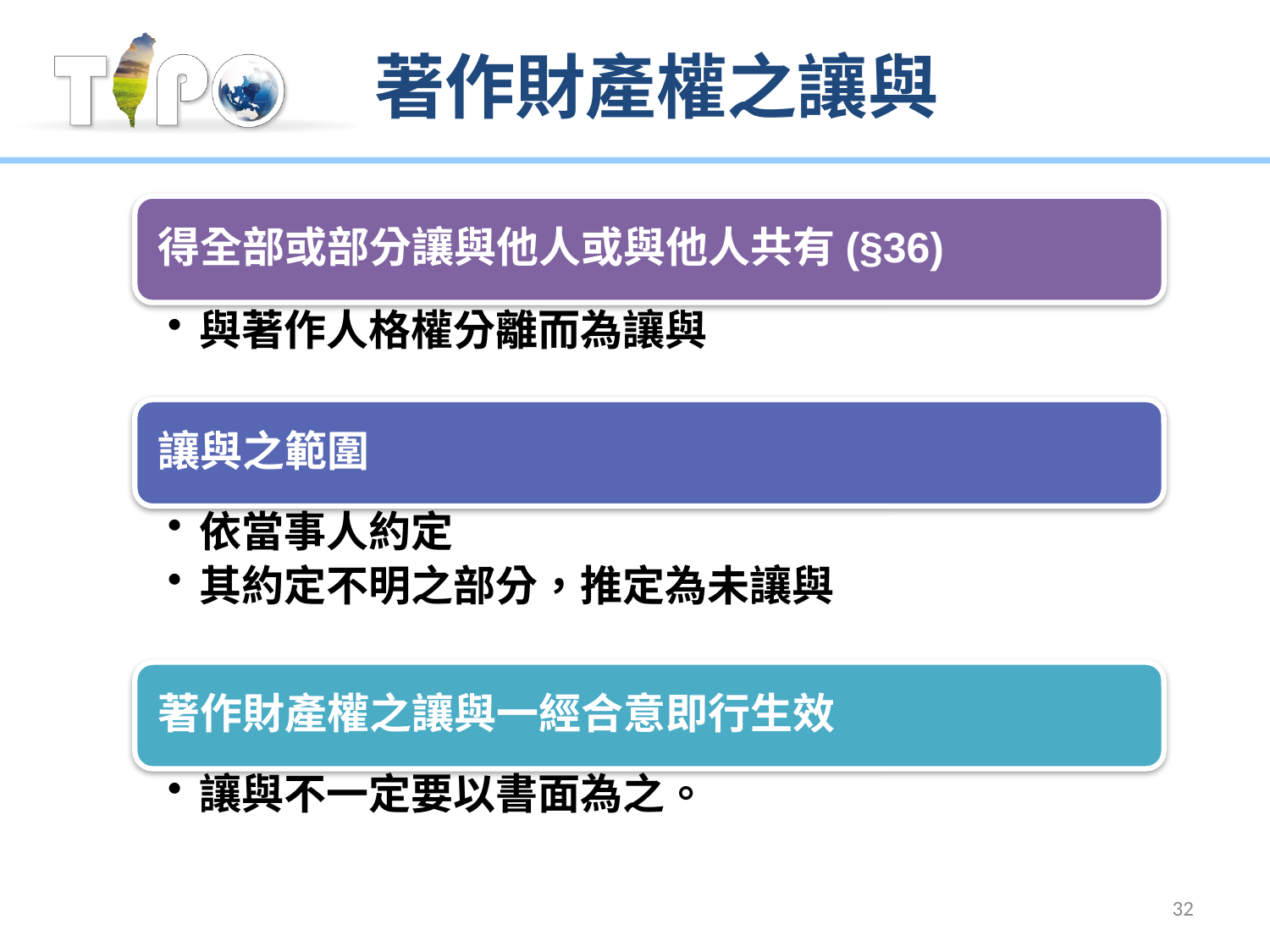

# 著作財產權之讓與
得全部或部分讓與他人或與他人共有(§36)
與著作人格權分離而為讓與
讓與之範圍
依當事人約定
其約定不明之部分，推定為未讓與
著作財產權之讓與一經合意即行生效
讓與不一定要以書面為之。
32